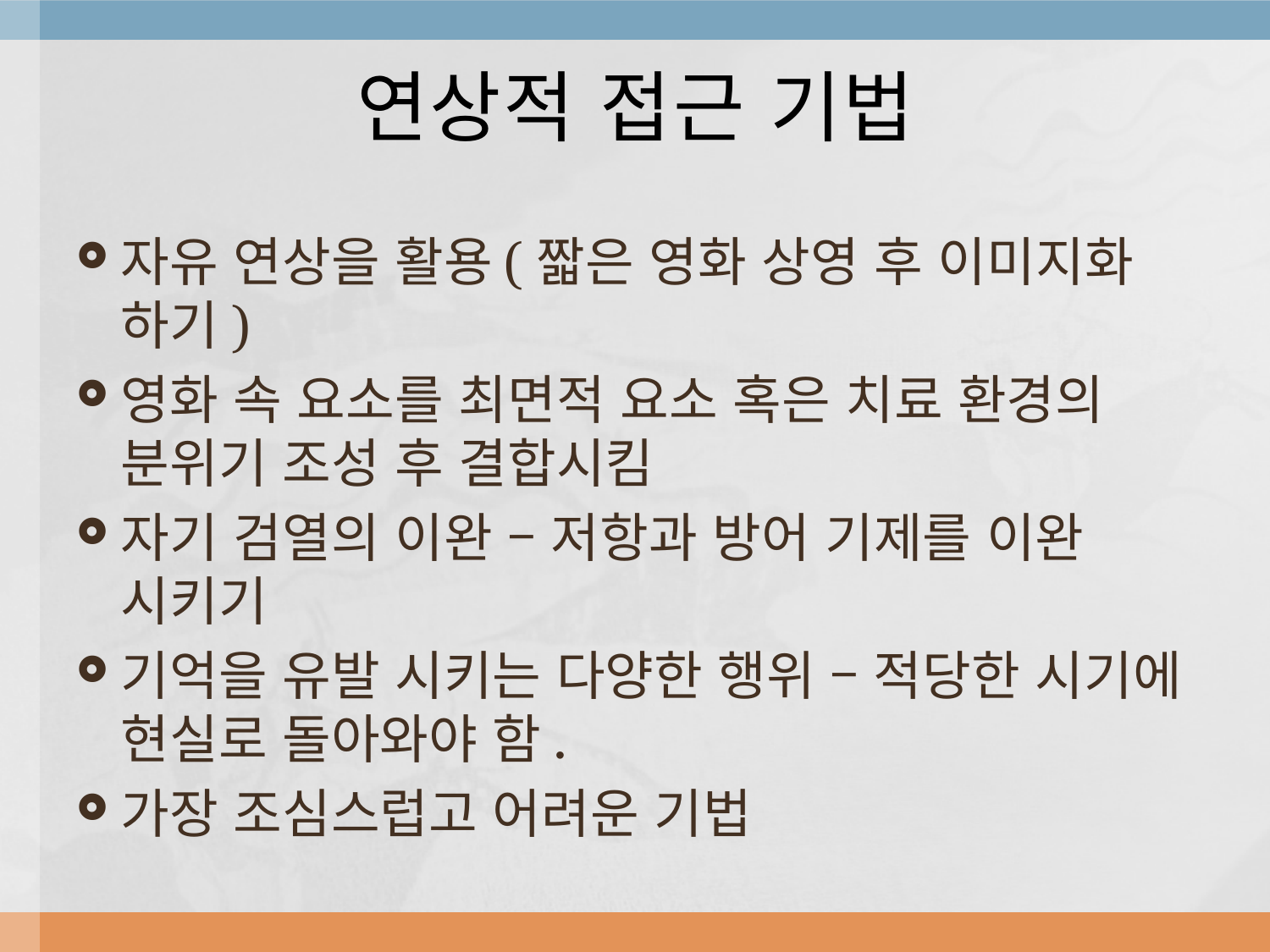

# 연상적 접근 기법
자유 연상을 활용(짧은 영화 상영 후 이미지화 하기)
영화 속 요소를 최면적 요소 혹은 치료 환경의 분위기 조성 후 결합시킴
자기 검열의 이완 – 저항과 방어 기제를 이완 시키기
기억을 유발 시키는 다양한 행위 – 적당한 시기에 현실로 돌아와야 함.
가장 조심스럽고 어려운 기법